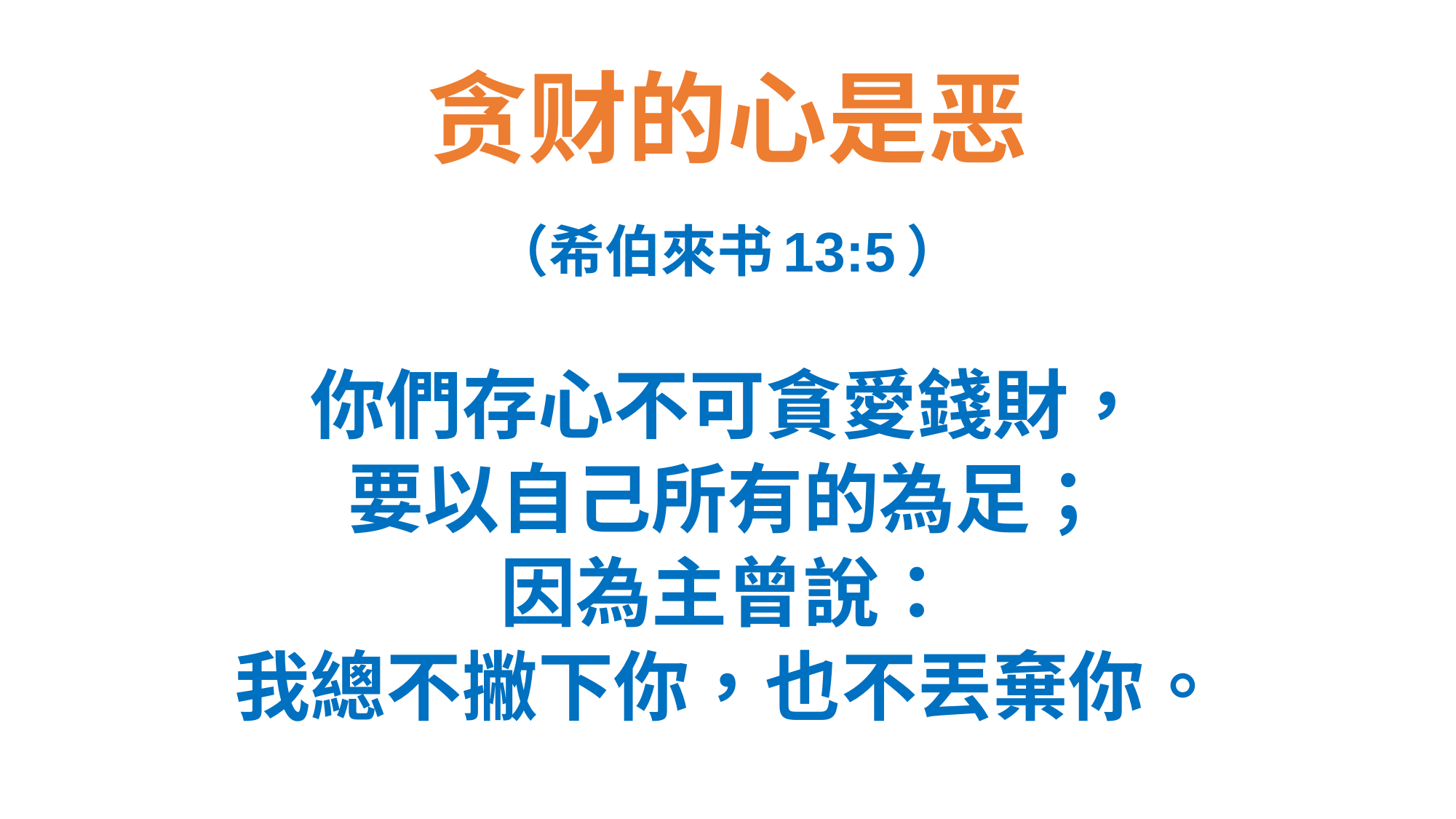

# 贪财的心是恶
（希伯來书13:5）

你們存心不可貪愛錢財，
要以自己所有的為足；
因為主曾說：
我總不撇下你，也不丟棄你。